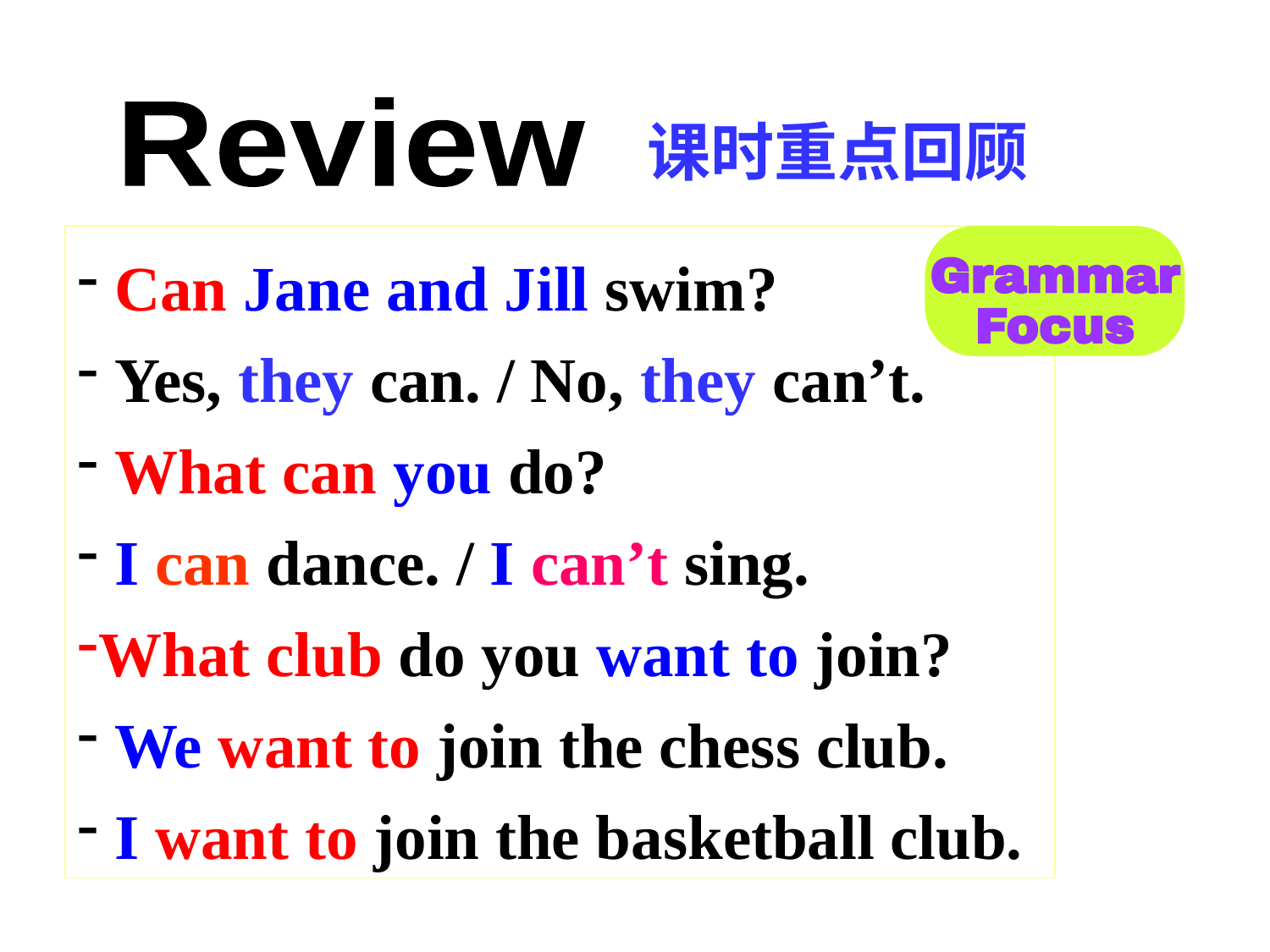

Review
课时重点回顾
 Can Jane and Jill swim?
 Yes, they can. / No, they can’t.
 What can you do?
 I can dance. / I can’t sing.
What club do you want to join?
 We want to join the chess club.
 I want to join the basketball club.

Grammar
Focus